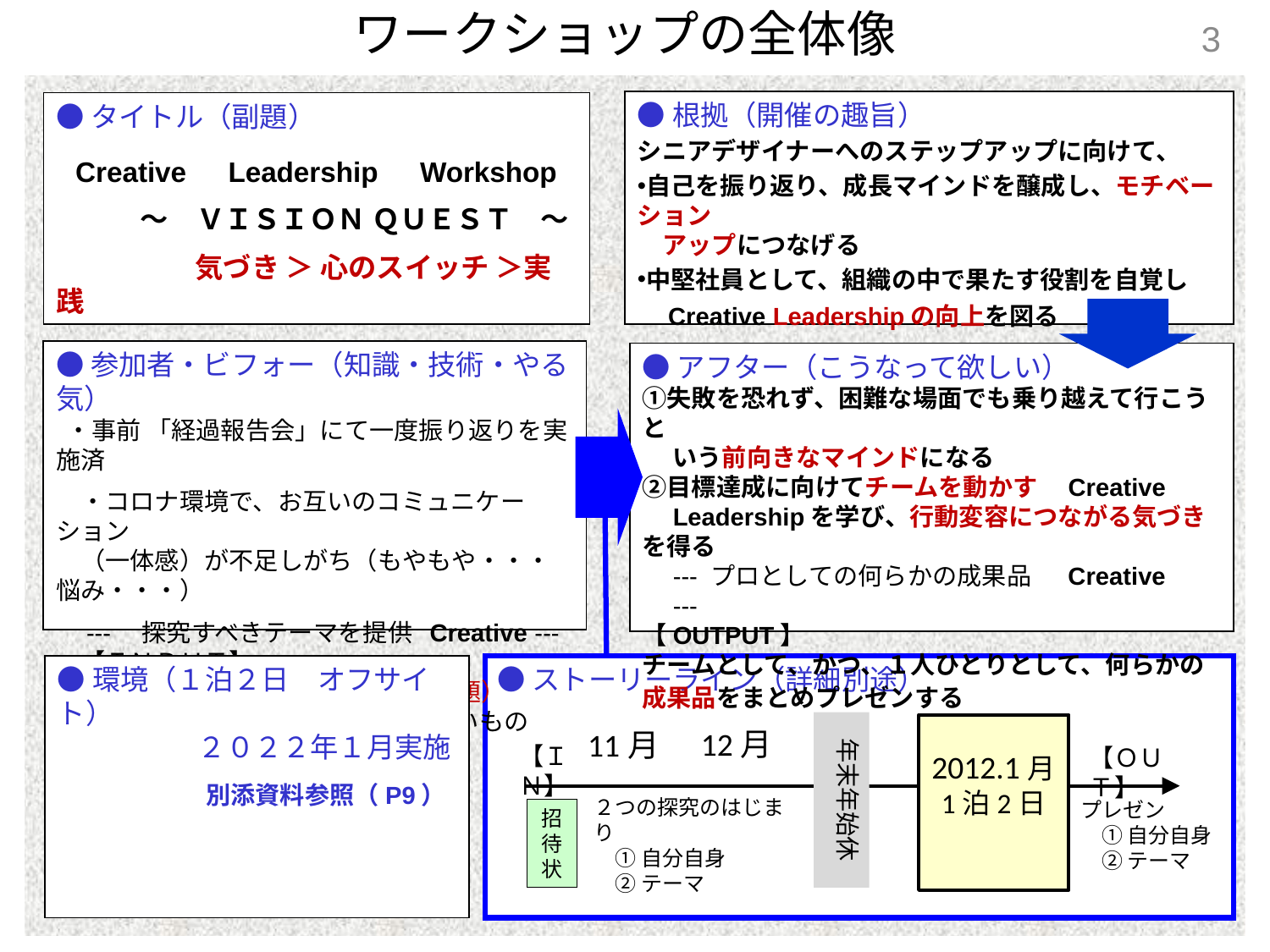

# ワークショップの全体像
3

●根拠（開催の趣旨）
シニアデザイナーへのステップアップに向けて、
自己を振り返り、成長マインドを醸成し、モチベーション
　アップにつなげる
中堅社員として、組織の中で果たす役割を自覚し
　Creative Leadershipの向上を図る
●タイトル（副題）
　　
  Creative　Leadership　Workshop
　　　～　ＶＩＳＩＯＮ ＱＵＥＳＴ　～
　　　　　　　　気づき ＞ 心のスイッチ ＞実践

●参加者・ビフォー（知識・技術・やる気）
  ・事前 「経過報告会」にて一度振り返りを実施済
　・コロナ環境で、お互いのコミュニケーション
　（一体感）が不足しがち（もやもや・・・悩み・・・）
　---　探究すべきテーマを提供  Creative ---
　【ＩＮＰＵＴ】
　 デザイン本部としてのテーマ（お題）
　 チームとして取り組んでもらいたいもの

●アフター（こうなって欲しい）
①失敗を恐れず、困難な場面でも乗り越えて行こうと
　 いう前向きなマインドになる
②目標達成に向けてチームを動かす　Creative
　Leadershipを学び、行動変容につながる気づきを得る
　--- プロとしての何らかの成果品　 Creative 　---
【OUTPUT】
チームとして、かつ、１人ひとりとして、何らかの成果品をまとめプレゼンする

●環境（１泊２日　オフサイト）
　　　　　２０２２年１月実施
　　　　　　別添資料参照（P9）
●ストーリーライン（詳細別途）
（
年末年始休
2012.1月
1泊2日

12月
11月
【ＩＮ】
【ＯＵＴ】
２つの探究のはじまり
　① 自分自身
　② テーマ
プレゼン
　① 自分自身
　② テーマ
招
待
状